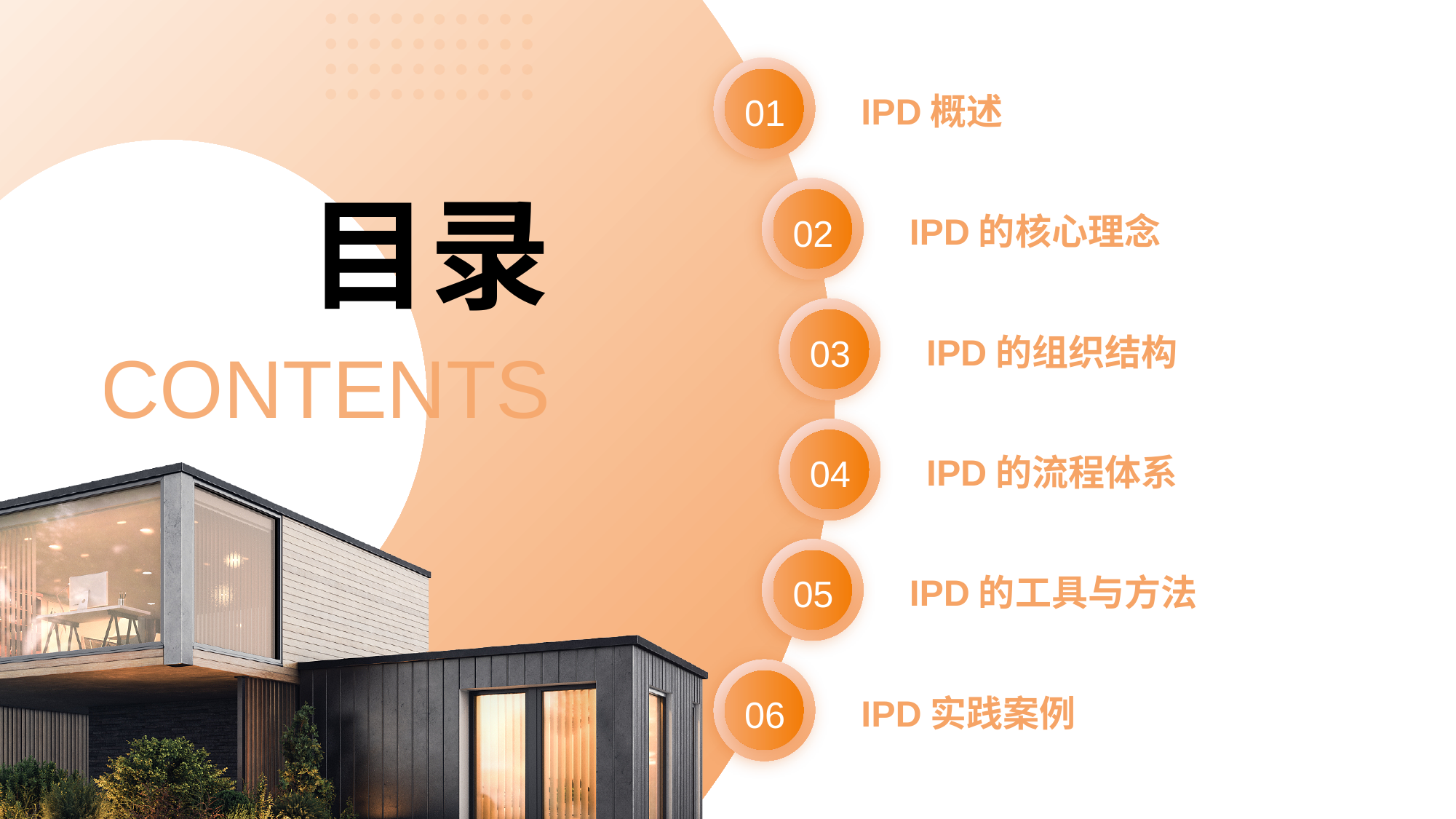

IPD概述

01
目录

IPD的核心理念
02

IPD的组织结构
03
CONTENTS

IPD的流程体系
04

IPD的工具与方法
05

IPD实践案例
06